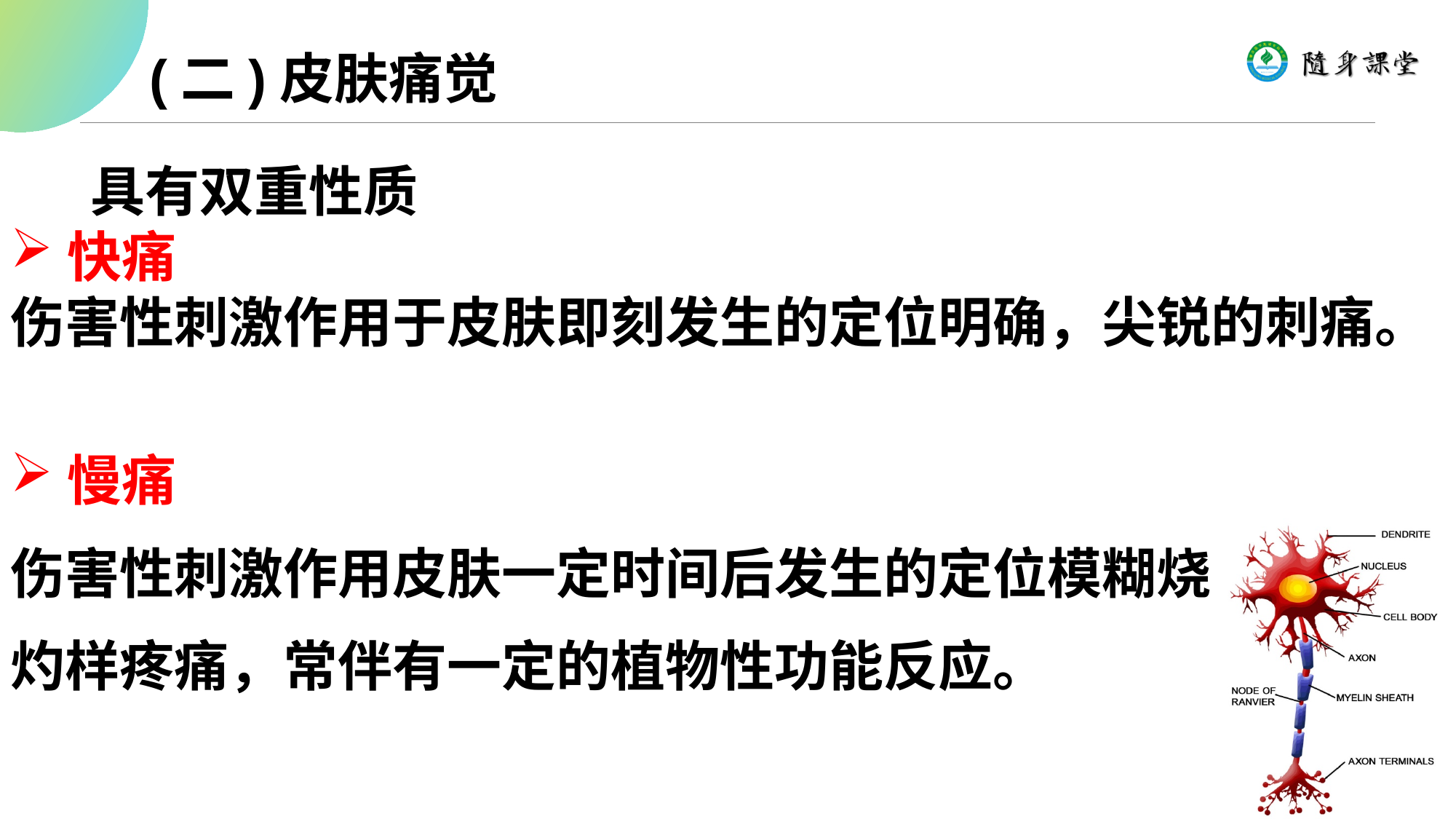

# (二)皮肤痛觉
具有双重性质
快痛
伤害性刺激作用于皮肤即刻发生的定位明确，尖锐的刺痛。

慢痛
伤害性刺激作用皮肤一定时间后发生的定位模糊烧
灼样疼痛，常伴有一定的植物性功能反应。